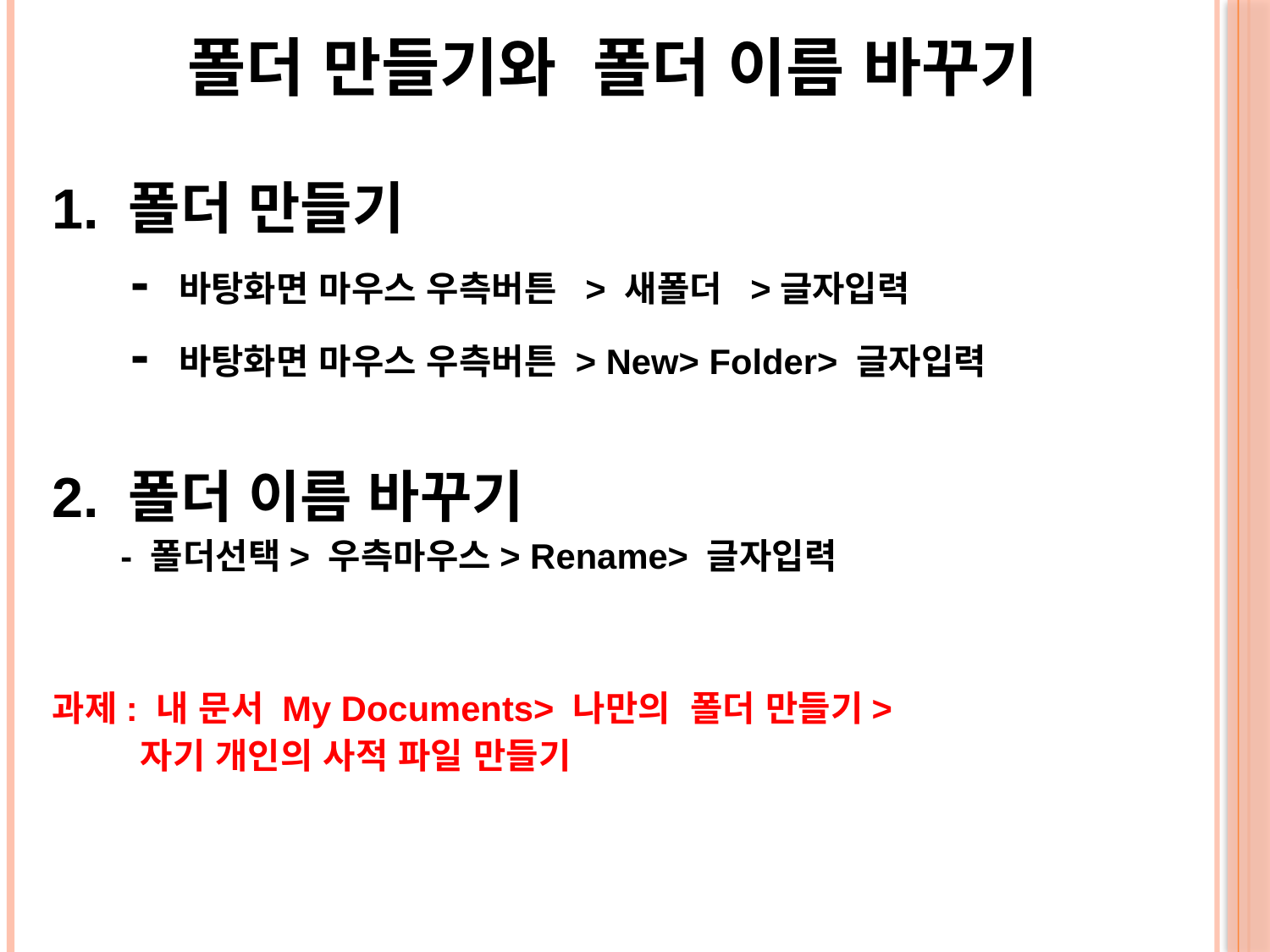

폴더 만들기와  폴더 이름 바꾸기

1. 폴더 만들기
     - 바탕화면 마우스 우측버튼  > 새폴더  >글자입력
     - 바탕화면 마우스 우측버튼 > New> Folder> 글자입력

2. 폴더 이름 바꾸기
       - 폴더선택> 우측마우스> Rename> 글자입력

과제: 내 문서 My Documents> 나만의  폴더 만들기>
        자기 개인의 사적 파일 만들기